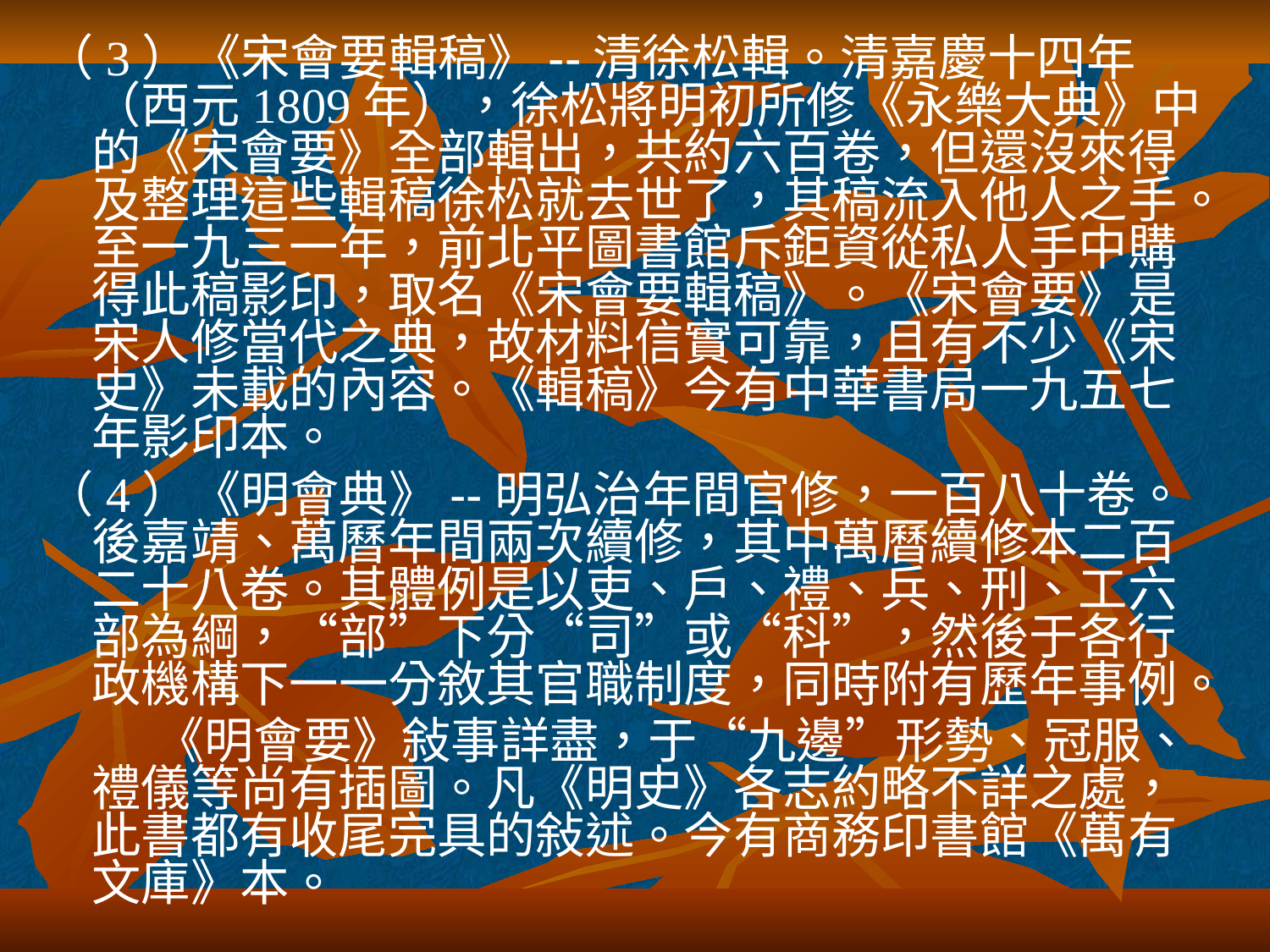

（3）《宋會要輯稿》--清徐松輯。清嘉慶十四年（西元1809年），徐松將明初所修《永樂大典》中的《宋會要》全部輯出，共約六百卷，但還沒來得及整理這些輯稿徐松就去世了，其稿流入他人之手。至一九三一年，前北平圖書館斥鉅資從私人手中購得此稿影印，取名《宋會要輯稿》。《宋會要》是宋人修當代之典，故材料信實可靠，且有不少《宋史》未載的內容。《輯稿》今有中華書局一九五七年影印本。
（4）《明會典》--明弘治年間官修，一百八十卷。後嘉靖、萬曆年間兩次續修，其中萬曆續修本二百二十八卷。其體例是以吏、戶、禮、兵、刑、工六部為綱，“部”下分“司”或“科”，然後于各行政機構下一一分敘其官職制度，同時附有歷年事例。
         《明會要》敍事詳盡，于“九邊”形勢、冠服、禮儀等尚有插圖。凡《明史》各志約略不詳之處，此書都有收尾完具的敍述。今有商務印書館《萬有文庫》本。